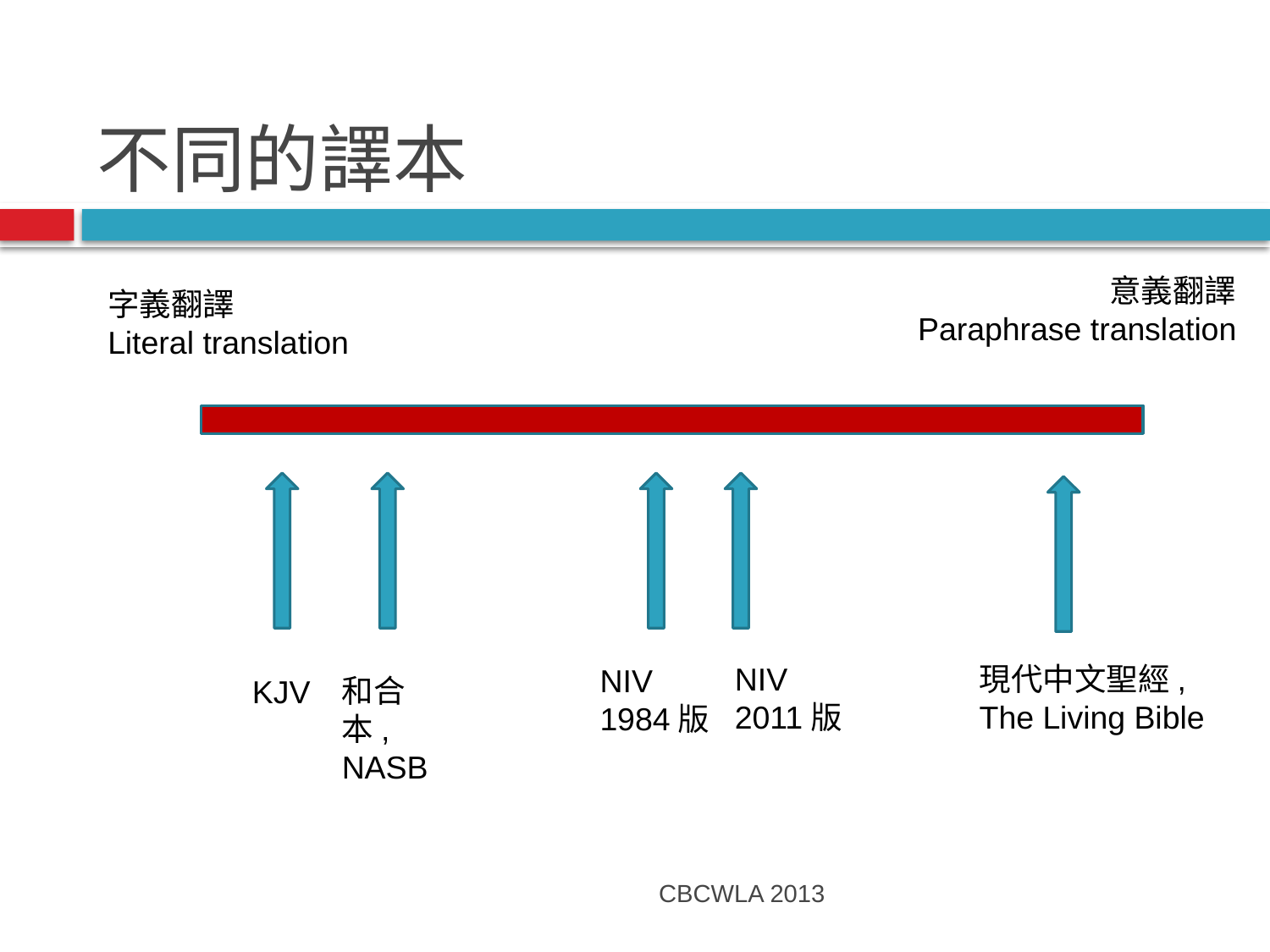

# 不同的譯本
意義翻譯
Paraphrase translation
字義翻譯
Literal translation

NIV
2011版
現代中文聖經,
The Living Bible
NIV
1984版
和合本,
NASB
KJV
CBCWLA 2013